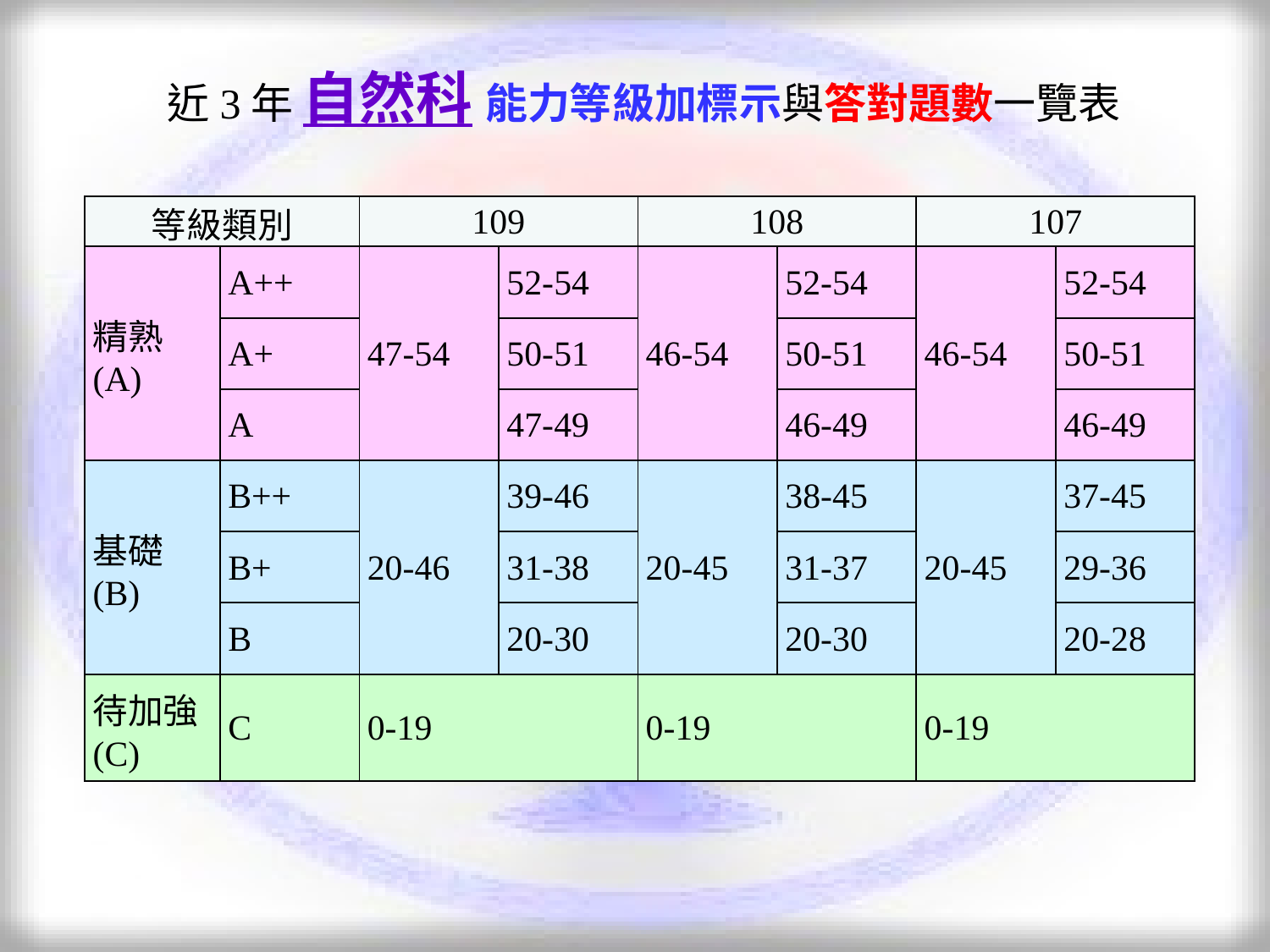

近3年 自然科 能力等級加標示與答對題數一覽表
| 等級類別 |  | 109 |  | 108 |  | 107 |  |
| --- | --- | --- | --- | --- | --- | --- | --- |
| 精熟 (A) | A++ | 47-54 | 52-54 | 46-54 | 52-54 | 46-54 | 52-54 |
|  | A+ |  | 50-51 |  | 50-51 |  | 50-51 |
|  | A |  | 47-49 |  | 46-49 |  | 46-49 |
| 基礎 (B) | B++ | 20-46 | 39-46 | 20-45 | 38-45 | 20-45 | 37-45 |
|  | B+ |  | 31-38 |  | 31-37 |  | 29-36 |
|  | B |  | 20-30 |  | 20-30 |  | 20-28 |
| 待加強 (C) | C | 0-19 |  | 0-19 |  | 0-19 |  |